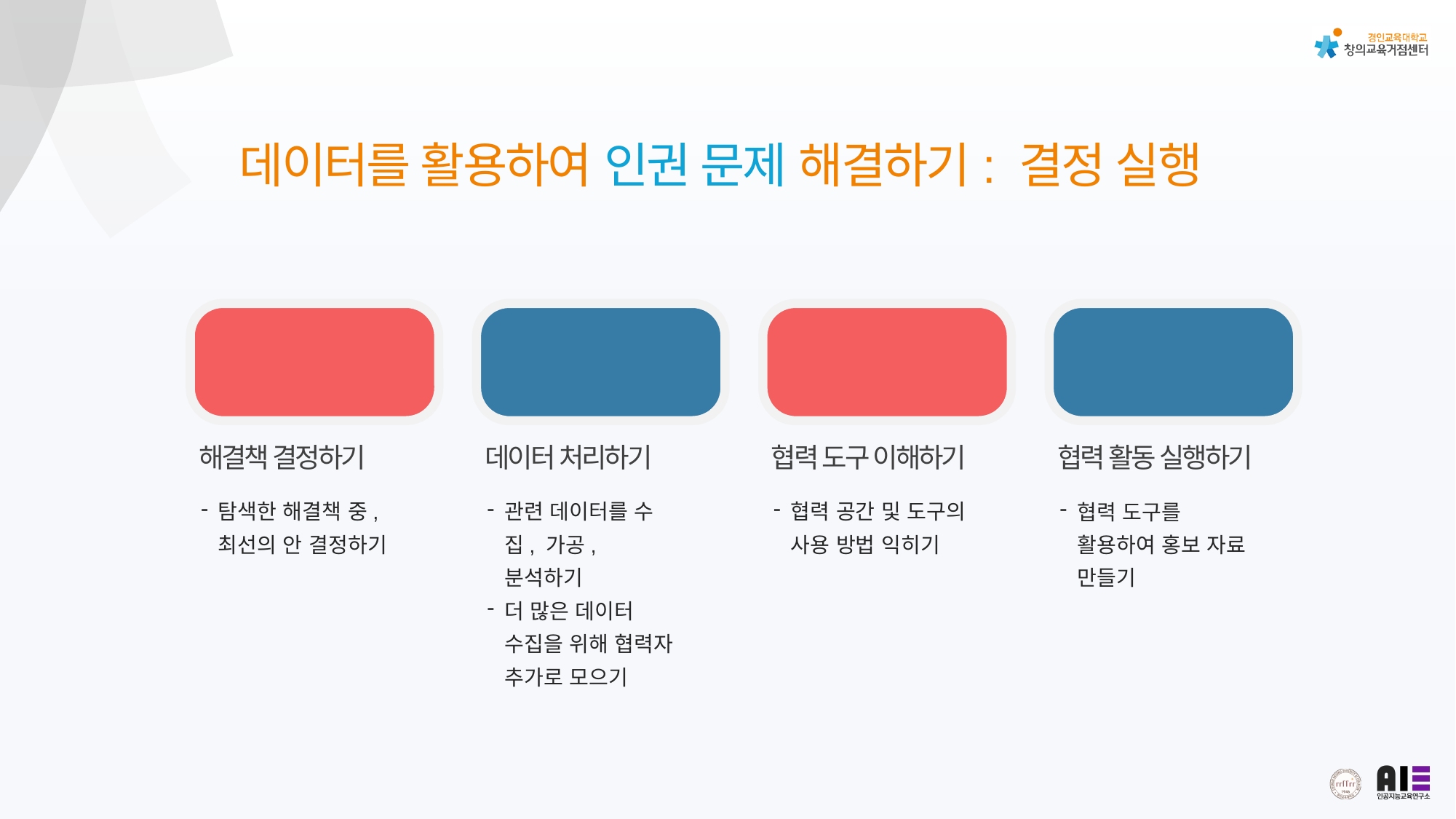

데이터를 활용하여 인권 문제 해결하기: 결정 실행
01
해결책 결정하기
탐색한 해결책 중, 최선의 안 결정하기
02
데이터 처리하기
관련 데이터를 수집, 가공, 분석하기
더 많은 데이터 수집을 위해 협력자 추가로 모으기
03
협력 도구 이해하기
협력 공간 및 도구의 사용 방법 익히기
04
협력 활동 실행하기
협력 도구를 활용하여 홍보 자료 만들기